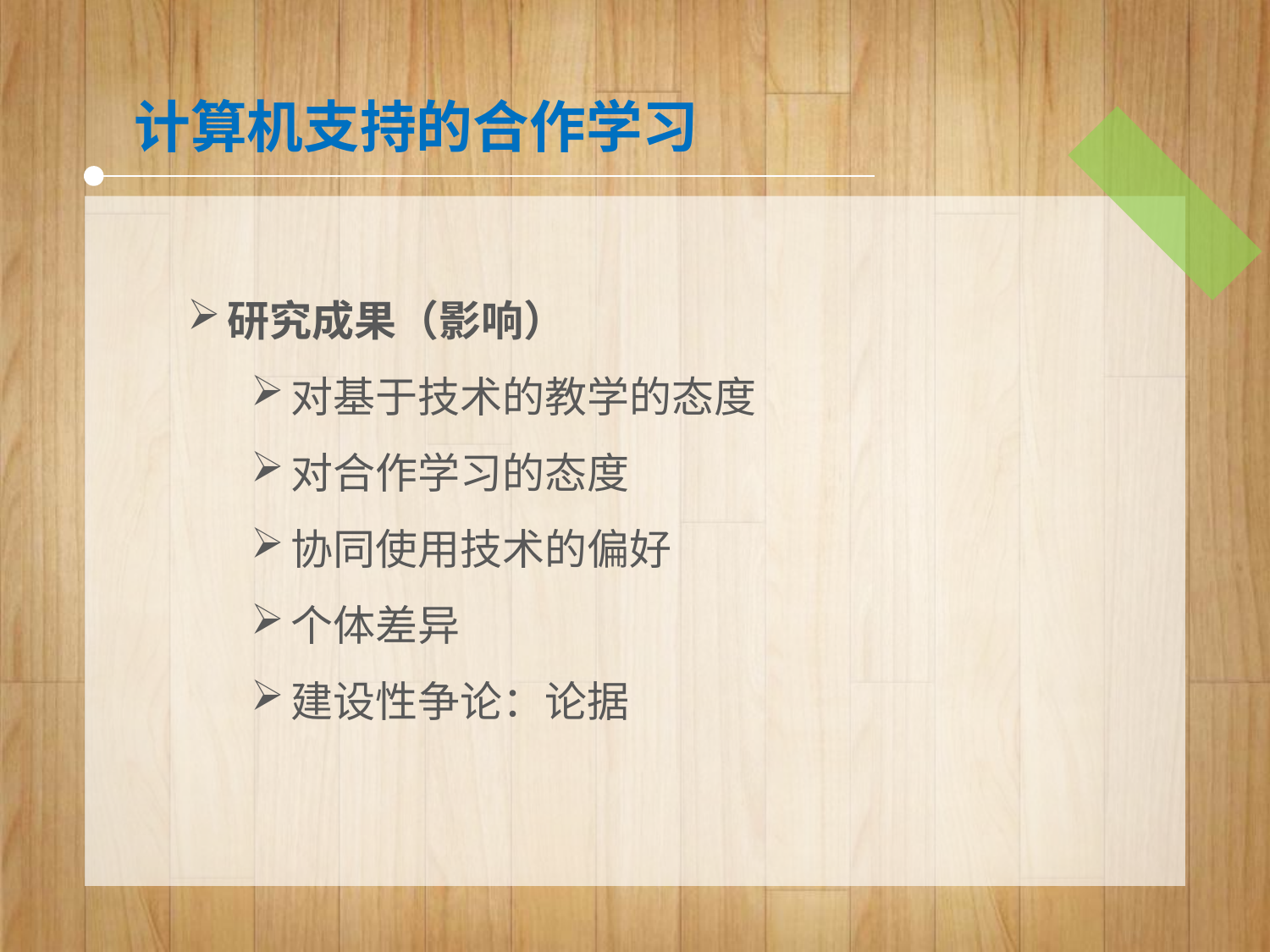

计算机支持的合作学习

研究成果（影响）
对基于技术的教学的态度
对合作学习的态度
协同使用技术的偏好
个体差异
建设性争论：论据